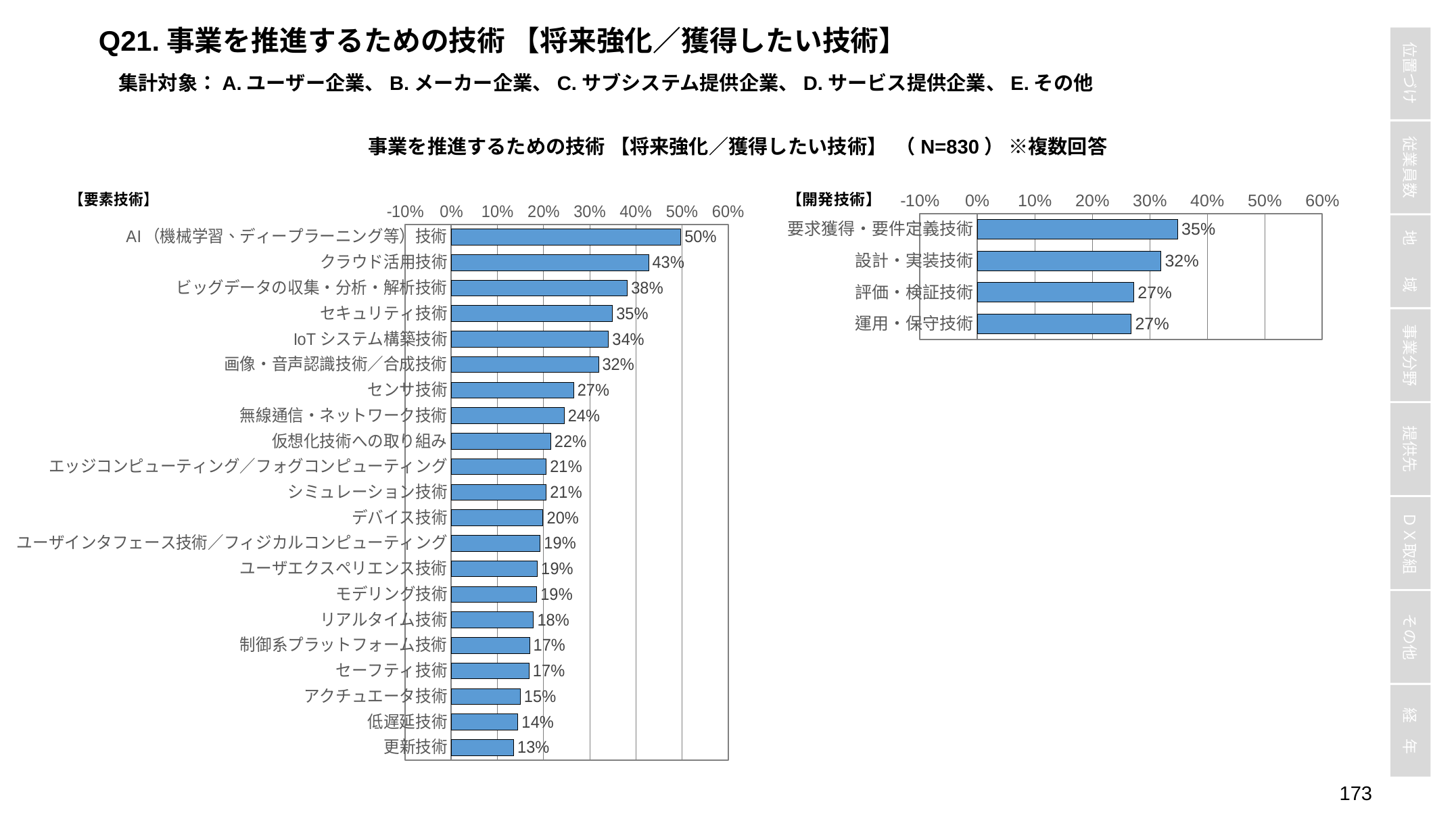

Q21.事業を推進するための技術 【将来強化／獲得したい技術】
集計対象：A.ユーザー企業、B.メーカー企業、C.サブシステム提供企業、D.サービス提供企業、E.その他
事業を推進するための技術 【将来強化／獲得したい技術】  （N=830） ※複数回答

### Chart

| Category |  |
|---|---|
| AI（機械学習、ディープラーニング等）技術 | 0.4975903614457831 |
| クラウド活用技術 | 0.42771084337349397 |
| ビッグデータの収集・分析・解析技術 | 0.3819277108433735 |
| セキュリティ技術 | 0.3493975903614458 |
| IoTシステム構築技術 | 0.3409638554216867 |
| 画像・音声認識技術／合成技術 | 0.3192771084337349 |
| センサ技術 | 0.26506024096385544 |
| 無線通信・ネットワーク技術 | 0.24457831325301205 |
| 仮想化技術への取り組み | 0.21566265060240963 |
| エッジコンピューティング／フォグコンピューティング | 0.20602409638554217 |
| シミュレーション技術 | 0.20602409638554217 |
| デバイス技術 | 0.19879518072289157 |
| ユーザインタフェース技術／フィジカルコンピューティング | 0.1927710843373494 |
| ユーザエクスペリエンス技術 | 0.18674698795180722 |
| モデリング技術 | 0.1855421686746988 |
| リアルタイム技術 | 0.1783132530120482 |
| 制御系プラットフォーム技術 | 0.16987951807228915 |
| セーフティ技術 | 0.1686746987951807 |
| アクチュエータ技術 | 0.1493975903614458 |
| 低遅延技術 | 0.14457831325301204 |
| 更新技術 | 0.13493975903614458 |

### Chart

| Category |  |
|---|---|
| 要求獲得・要件定義技術 | 0.3481927710843373 |
| 設計・実装技術 | 0.3192771084337349 |
| 評価・検証技術 | 0.27228915662650605 |
| 運用・保守技術 | 0.2674698795180723 |
173